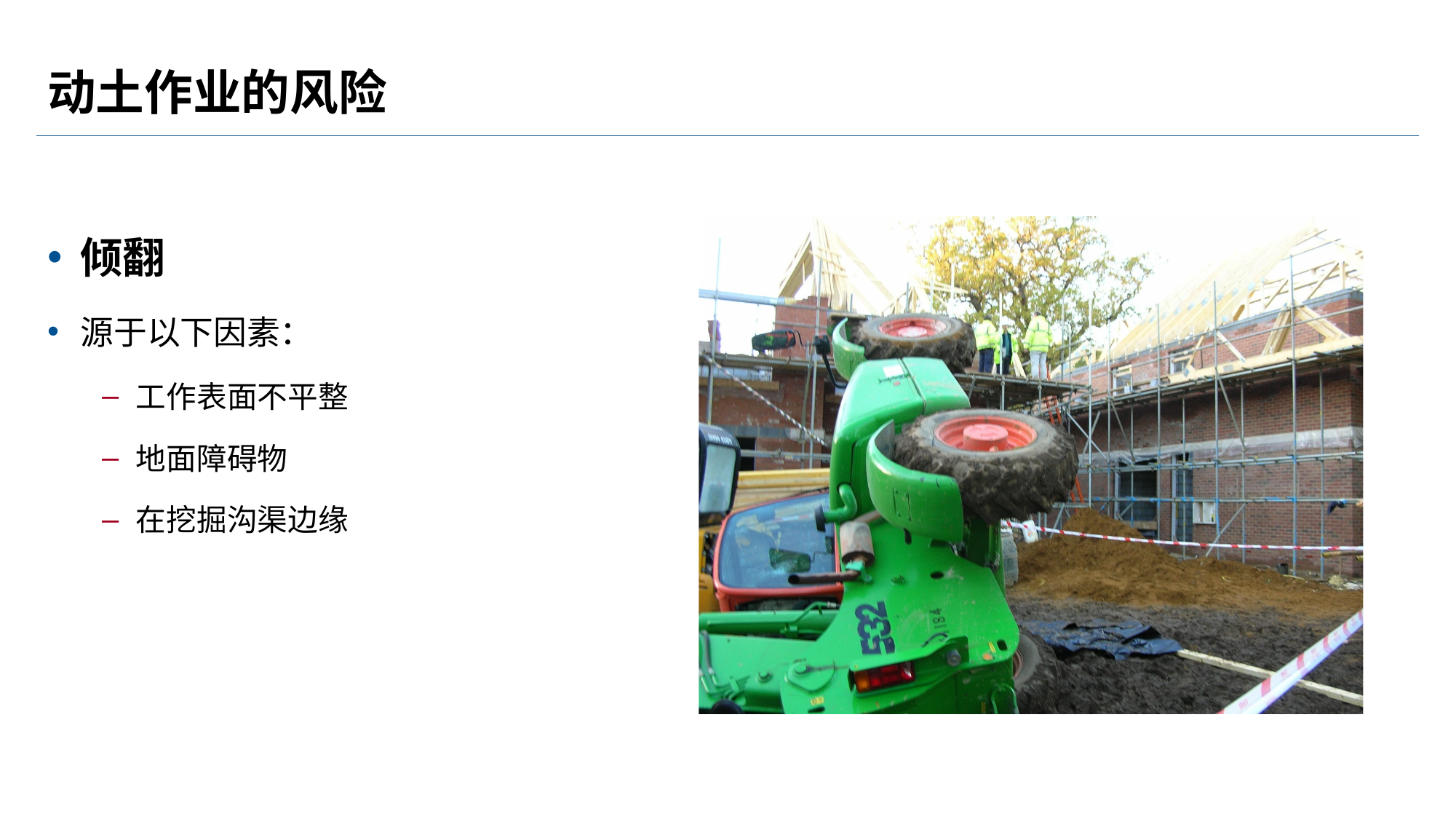

# 动土作业的风险

倾翻
源于以下因素：
工作表面不平整
地面障碍物
在挖掘沟渠边缘
55